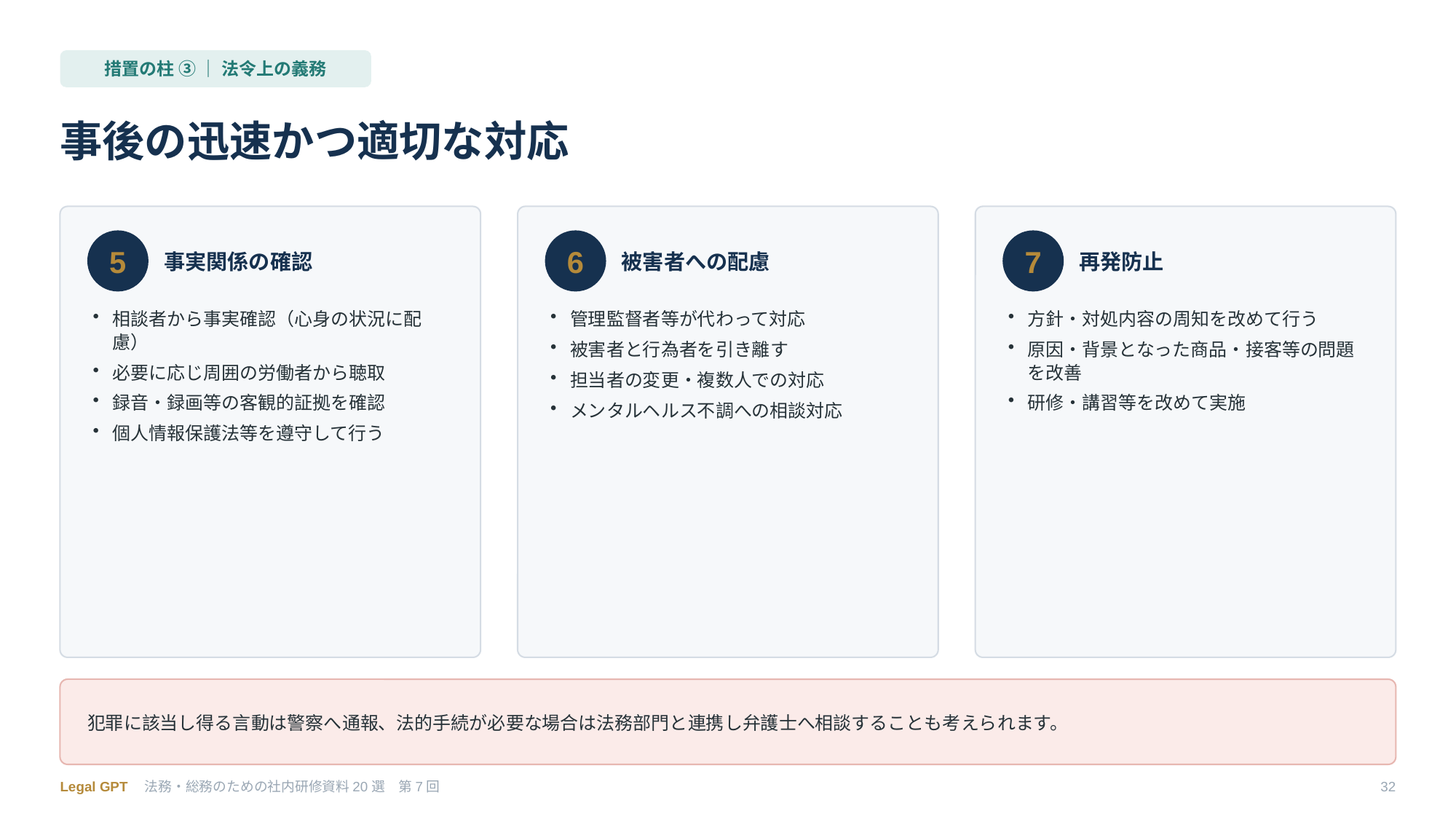

措置の柱 ③ ｜ 法令上の義務
事後の迅速かつ適切な対応

事実関係の確認
被害者への配慮
再発防止

5

6

7
相談者から事実確認（心身の状況に配慮）
必要に応じ周囲の労働者から聴取
録音・録画等の客観的証拠を確認
個人情報保護法等を遵守して行う
管理監督者等が代わって対応
被害者と行為者を引き離す
担当者の変更・複数人での対応
メンタルヘルス不調への相談対応
方針・対処内容の周知を改めて行う
原因・背景となった商品・接客等の問題を改善
研修・講習等を改めて実施

犯罪に該当し得る言動は警察へ通報、法的手続が必要な場合は法務部門と連携し弁護士へ相談することも考えられます。
Legal GPT　法務・総務のための社内研修資料20選　第7回
32